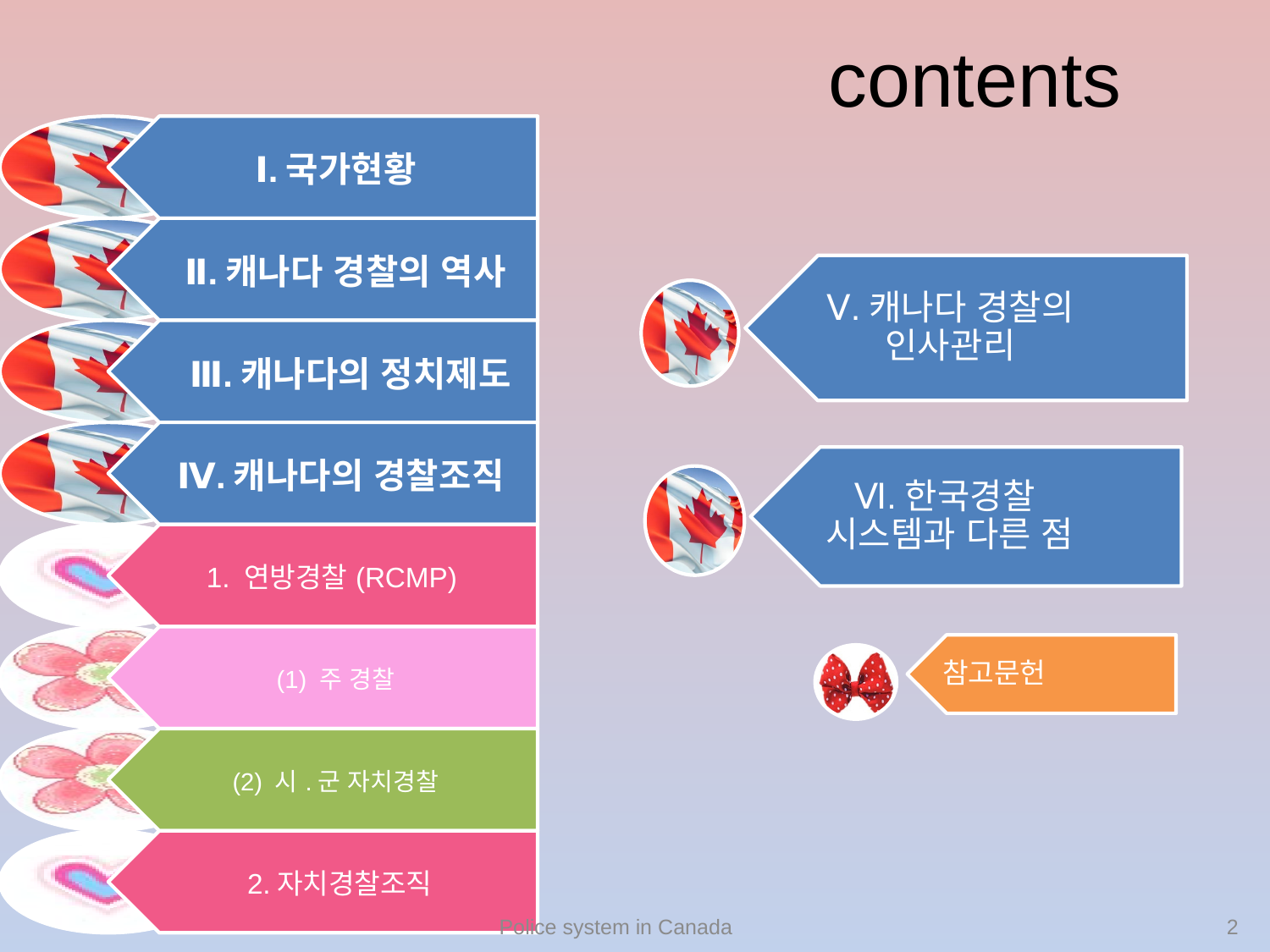

# contents
Ⅰ.국가현황
  Ⅱ.캐나다 경찰의 역사
   Ⅲ.캐나다의 정치제도
 Ⅳ.캐나다의 경찰조직
1. 연방경찰(RCMP)
(1) 주 경찰
(2) 시.군 자치경찰
 2.자치경찰조직
Ⅴ.캐나다 경찰의 인사관리
Ⅵ.한국경찰  시스템과 다른 점
참고문헌
Police system in Canada
2